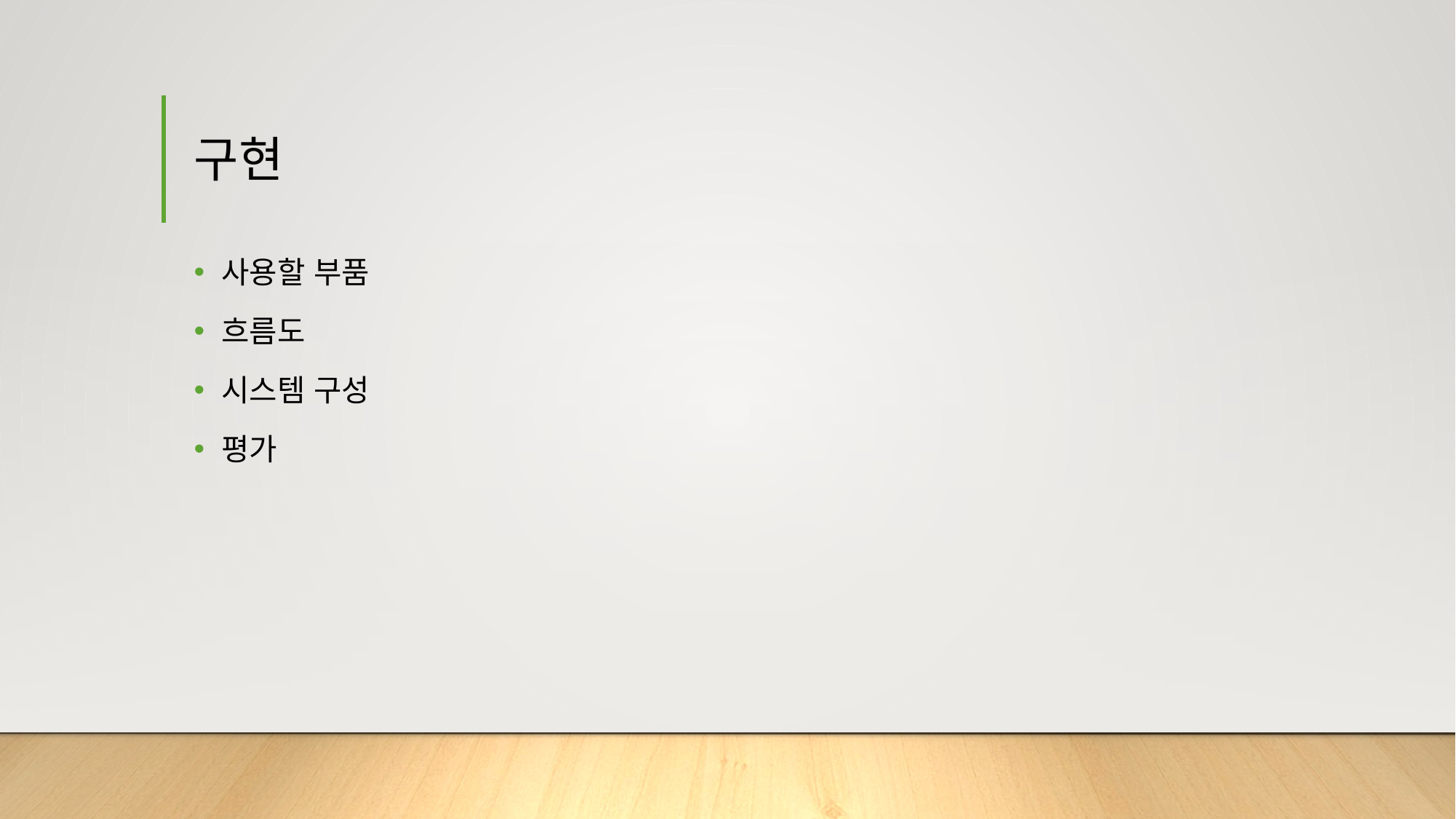

구현
사용할 부품
흐름도
시스템 구성
평가